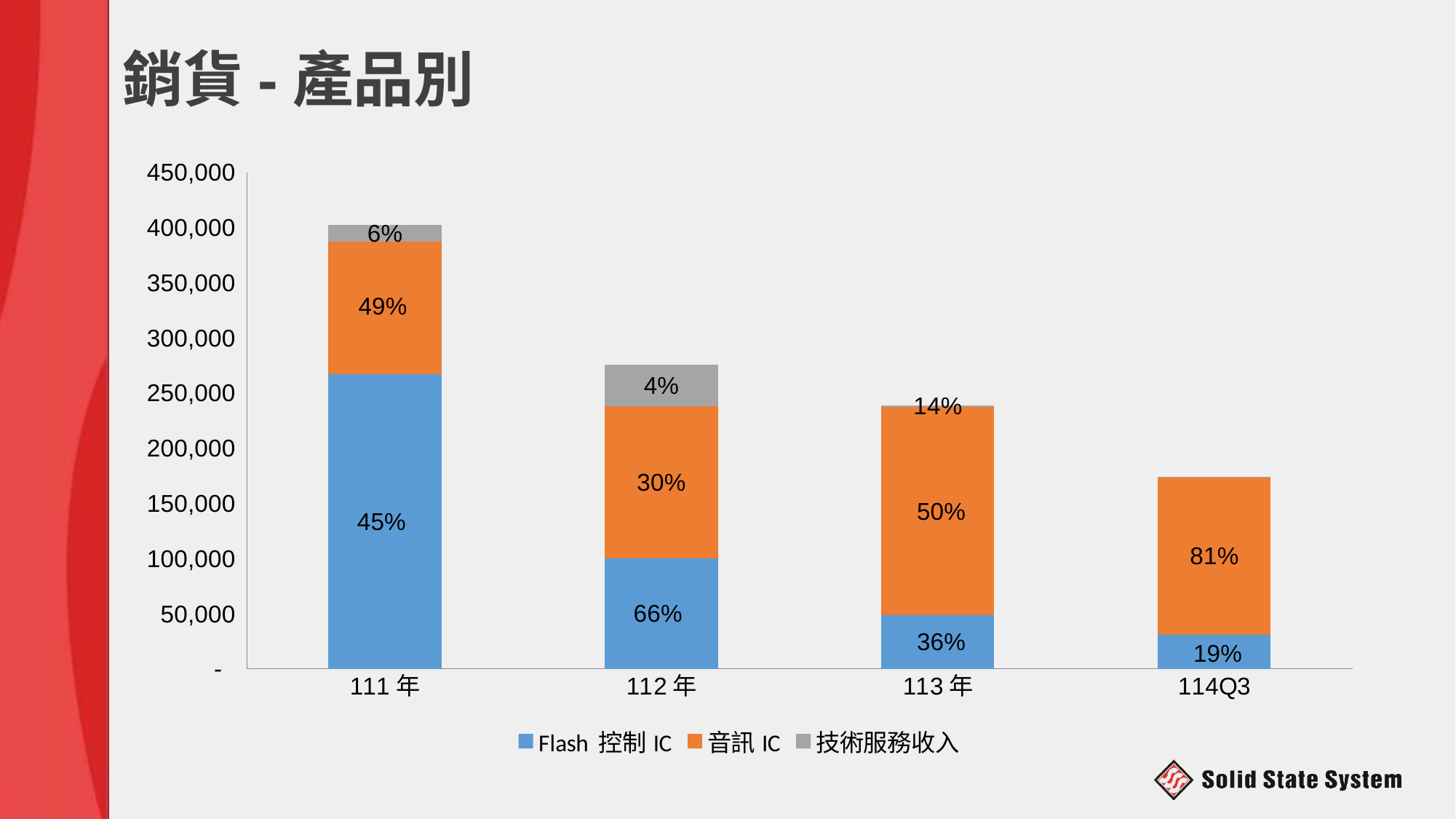

# 銷貨-產品別

### Chart

| Category | Flash 控制IC | 音訊IC | 技術服務收入 |
|---|---|---|---|
| 111年 | 267357.0 | 119622.0 | 15626.0 |
| 112年 | 100251.0 | 137850.0 | 37540.0 |
| 113年 | 48496.0 | 188832.0 | 1782.0 |
| 114Q3 | 30751.0 | 142829.0 | 523.0 |